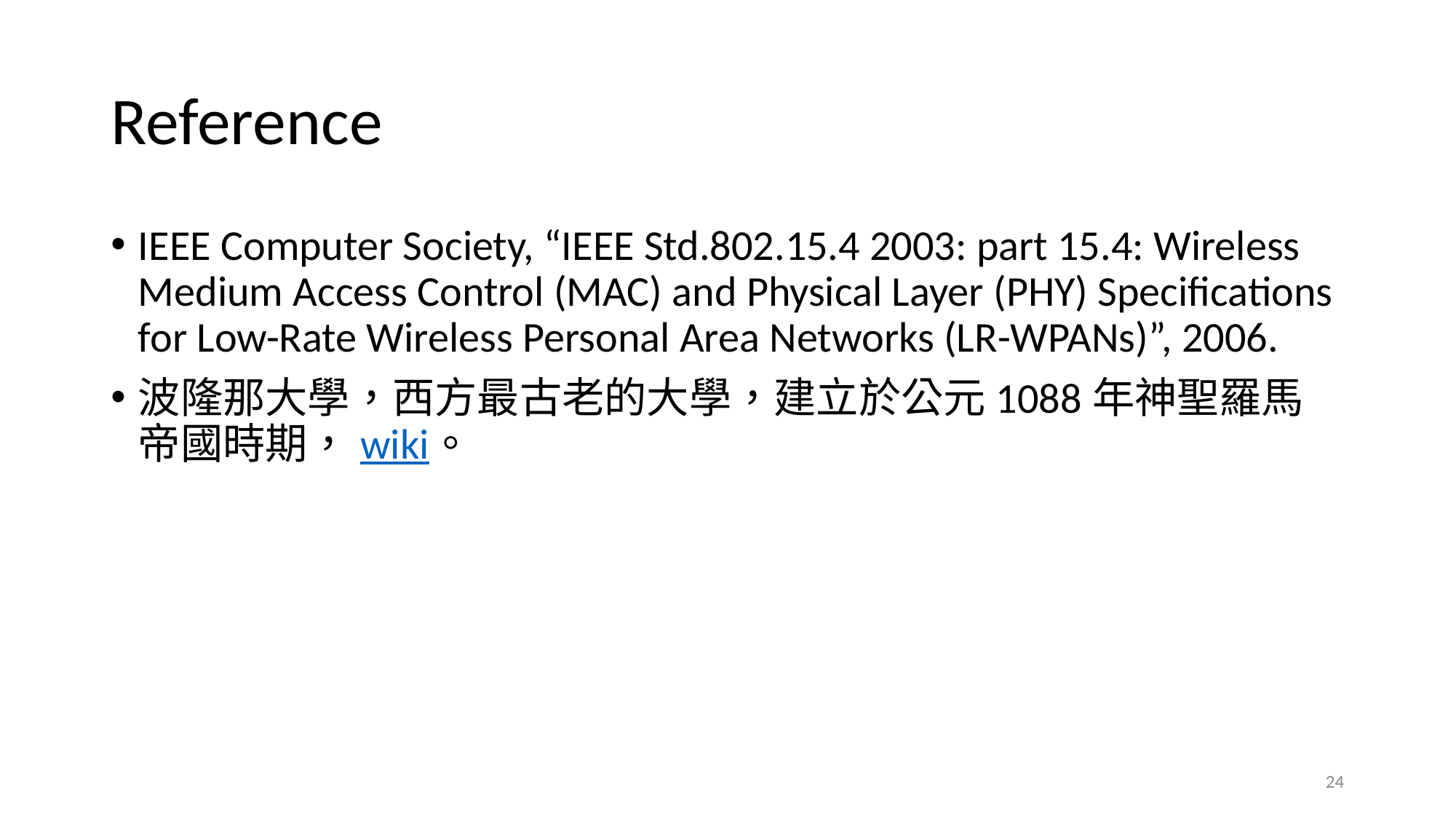

# Reference
IEEE Computer Society, “IEEE Std.802.15.4 2003: part 15.4: Wireless Medium Access Control (MAC) and Physical Layer (PHY) Specifications for Low-Rate Wireless Personal Area Networks (LR-WPANs)”, 2006.
波隆那大學，西方最古老的大學，建立於公元1088年神聖羅馬帝國時期，wiki。
24